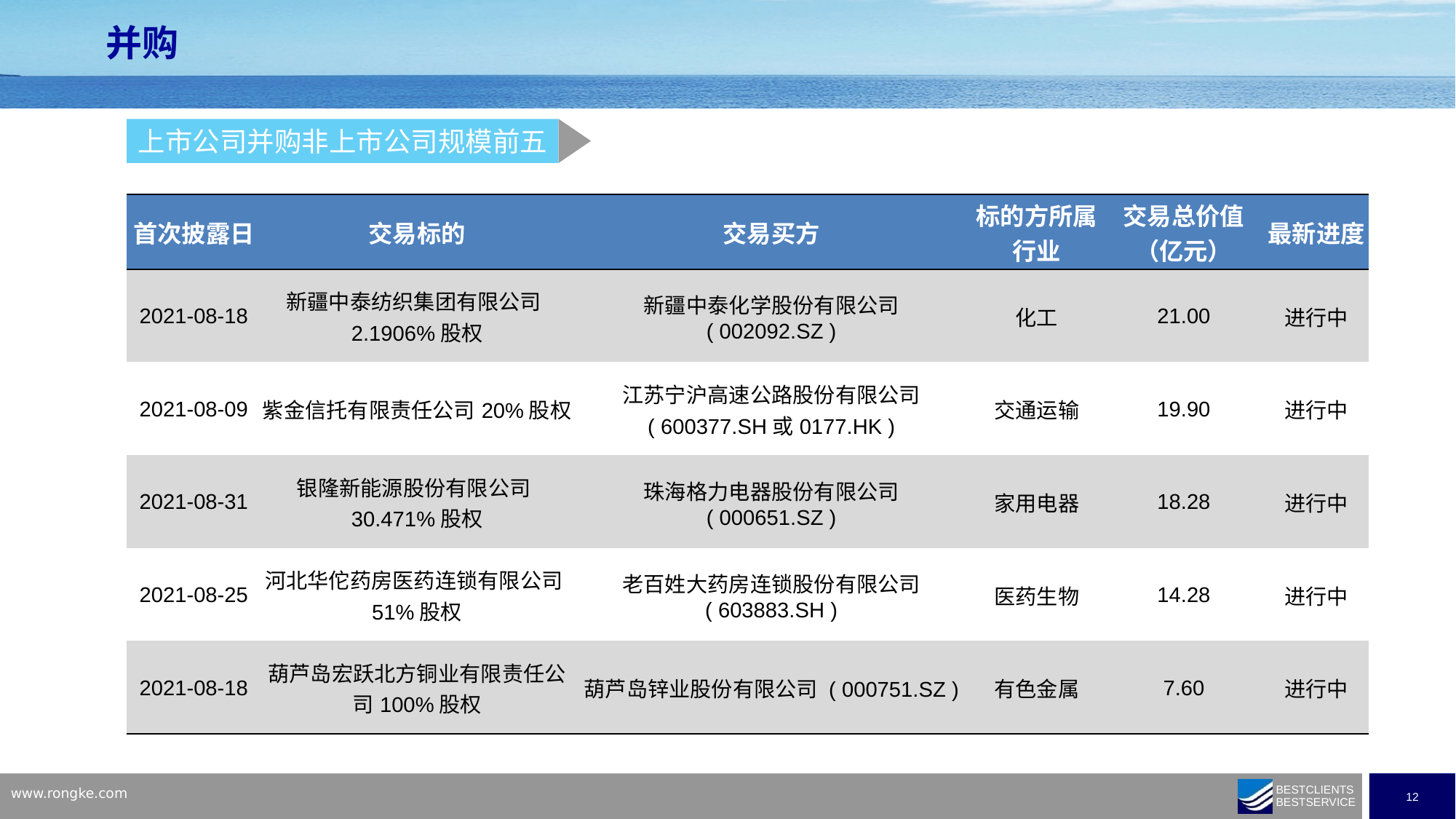

并购
上市公司并购非上市公司规模前五

| 首次披露日 | 交易标的 | 交易买方 | 标的方所属行业 | 交易总价值 （亿元） | 最新进度 |
| --- | --- | --- | --- | --- | --- |
| 2021-08-18 | 新疆中泰纺织集团有限公司2.1906%股权 | 新疆中泰化学股份有限公司 ( 002092.SZ ) | 化工 | 21.00 | 进行中 |
| 2021-08-09 | 紫金信托有限责任公司20%股权 | 江苏宁沪高速公路股份有限公司 ( 600377.SH或0177.HK ) | 交通运输 | 19.90 | 进行中 |
| 2021-08-31 | 银隆新能源股份有限公司30.471%股权 | 珠海格力电器股份有限公司 ( 000651.SZ ) | 家用电器 | 18.28 | 进行中 |
| 2021-08-25 | 河北华佗药房医药连锁有限公司51%股权 | 老百姓大药房连锁股份有限公司 ( 603883.SH ) | 医药生物 | 14.28 | 进行中 |
| 2021-08-18 | 葫芦岛宏跃北方铜业有限责任公司100%股权 | 葫芦岛锌业股份有限公司 ( 000751.SZ ) | 有色金属 | 7.60 | 进行中 |